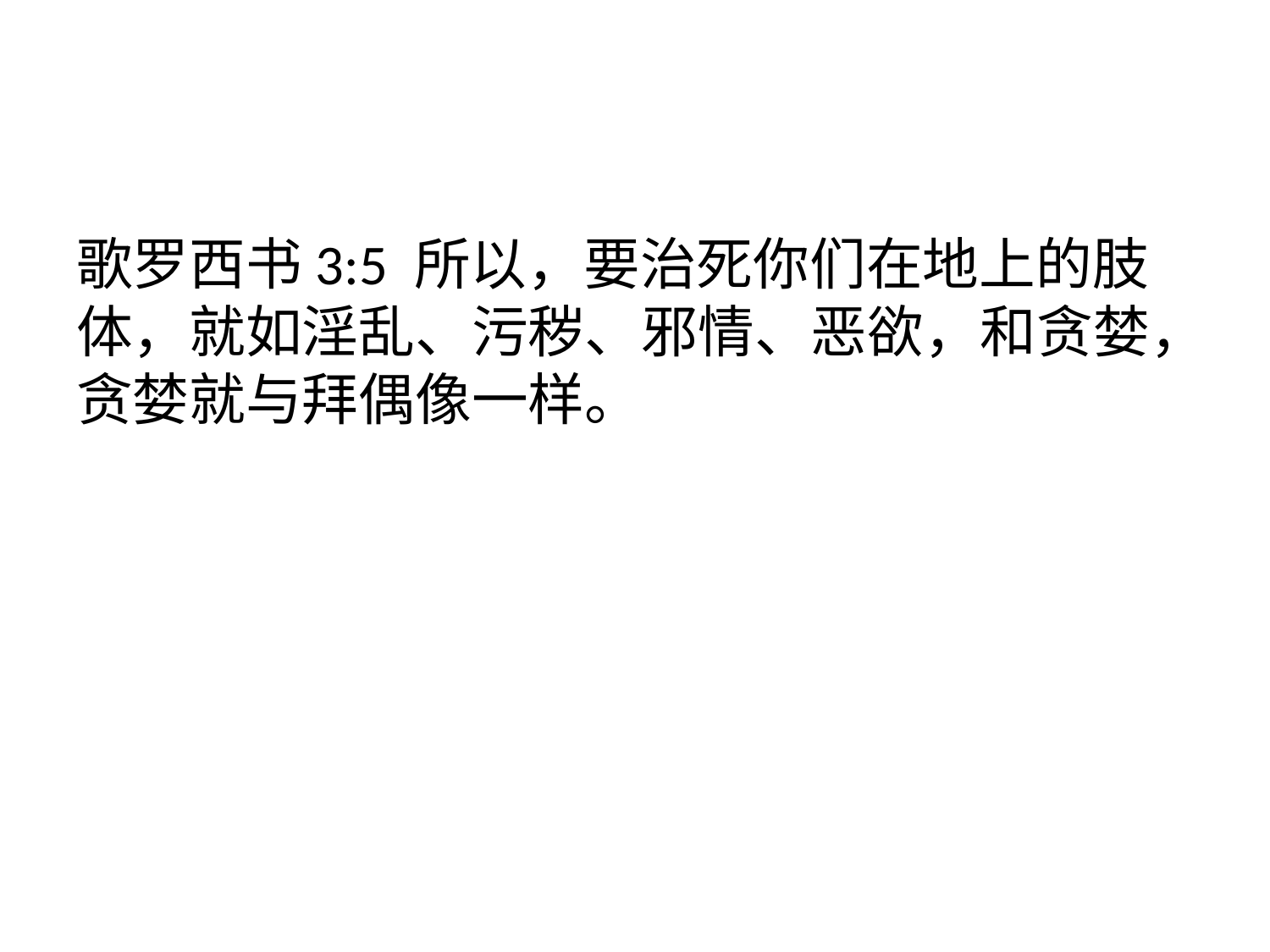

#
歌罗西书3:5 所以，要治死你们在地上的肢体，就如淫乱、污秽、邪情、恶欲，和贪婪，贪婪就与拜偶像一样。